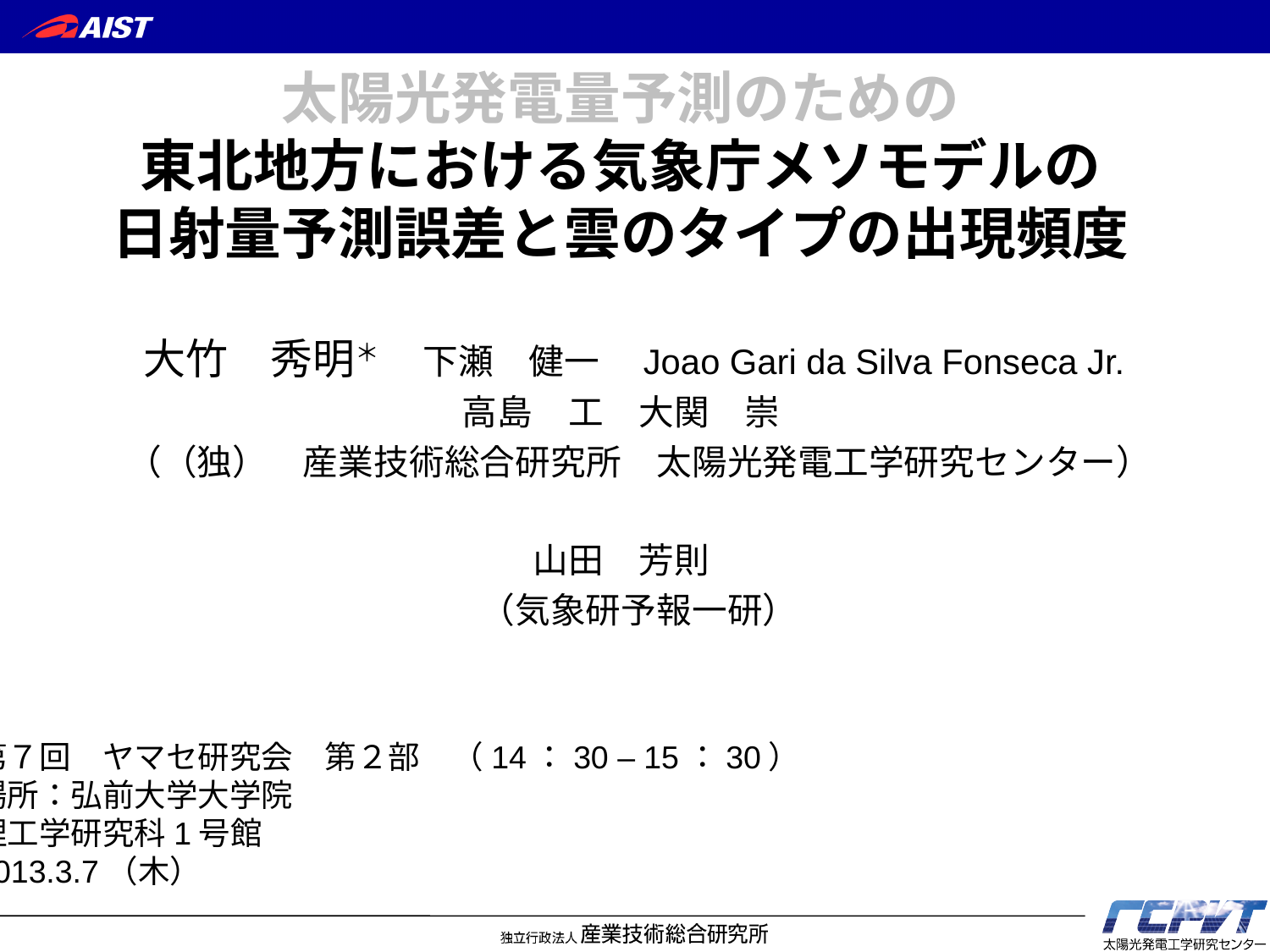

# 太陽光発電量予測のための 東北地方における気象庁メソモデルの 日射量予測誤差と雲のタイプの出現頻度
大竹　秀明＊　 下瀬　健一　Joao Gari da Silva Fonseca Jr.
高島　工　大関　崇
　（（独）　産業技術総合研究所　太陽光発電工学研究センター）

山田　芳則
（気象研予報一研）

第７回　ヤマセ研究会　第２部　（14：30 – 15：30）
場所：弘前大学大学院
理工学研究科1号館
2013.3.7（木）